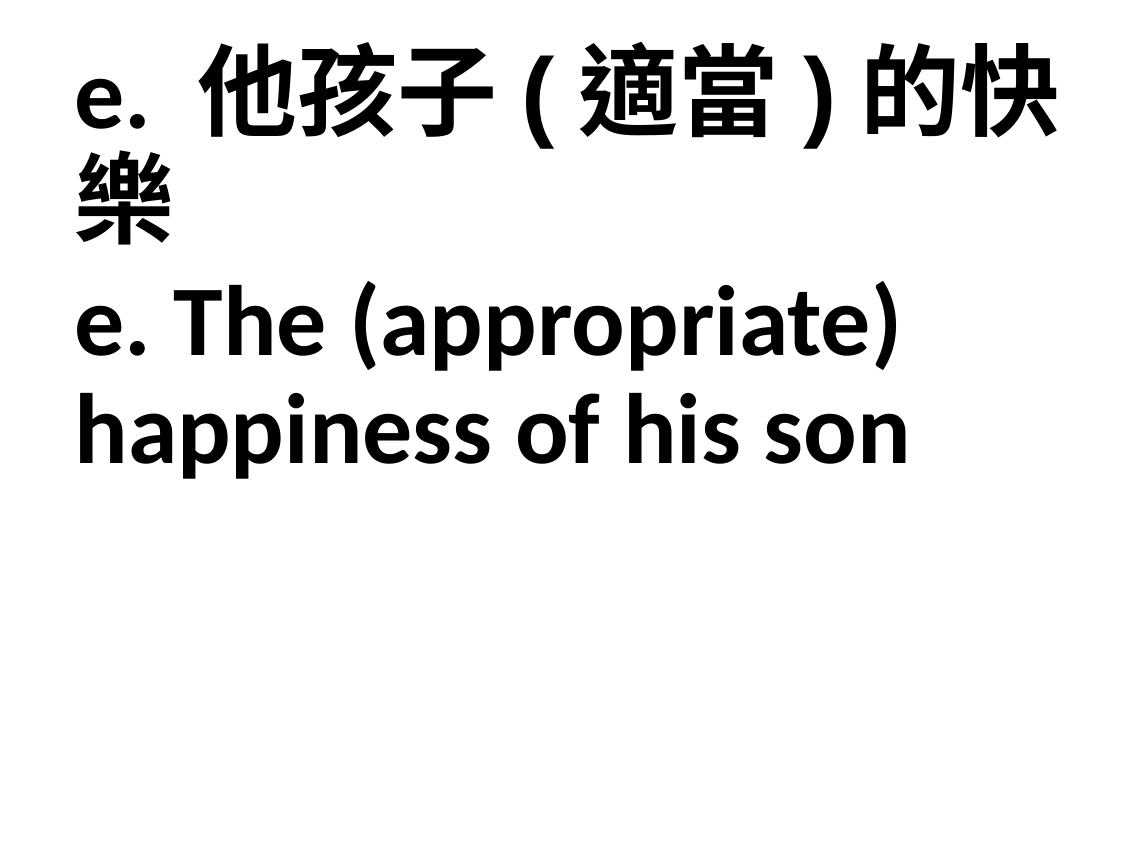

e. 他孩子(適當)的快樂
e. The (appropriate) happiness of his son